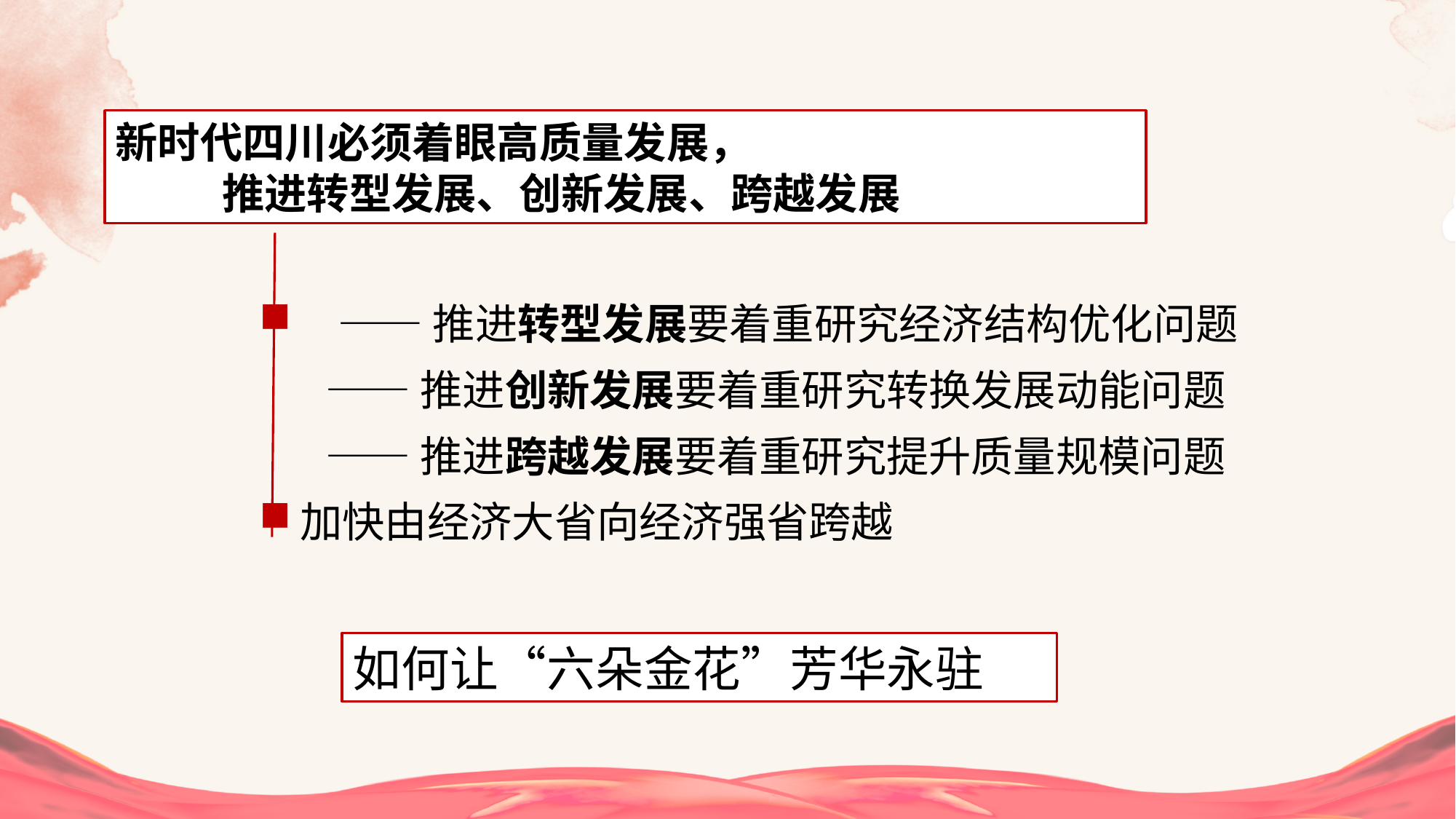

新时代四川必须着眼高质量发展，
          推进转型发展、创新发展、跨越发展
    ——推进转型发展要着重研究经济结构优化问题
       ——推进创新发展要着重研究转换发展动能问题
       ——推进跨越发展要着重研究提升质量规模问题
加快由经济大省向经济强省跨越
如何让“六朵金花”芳华永驻